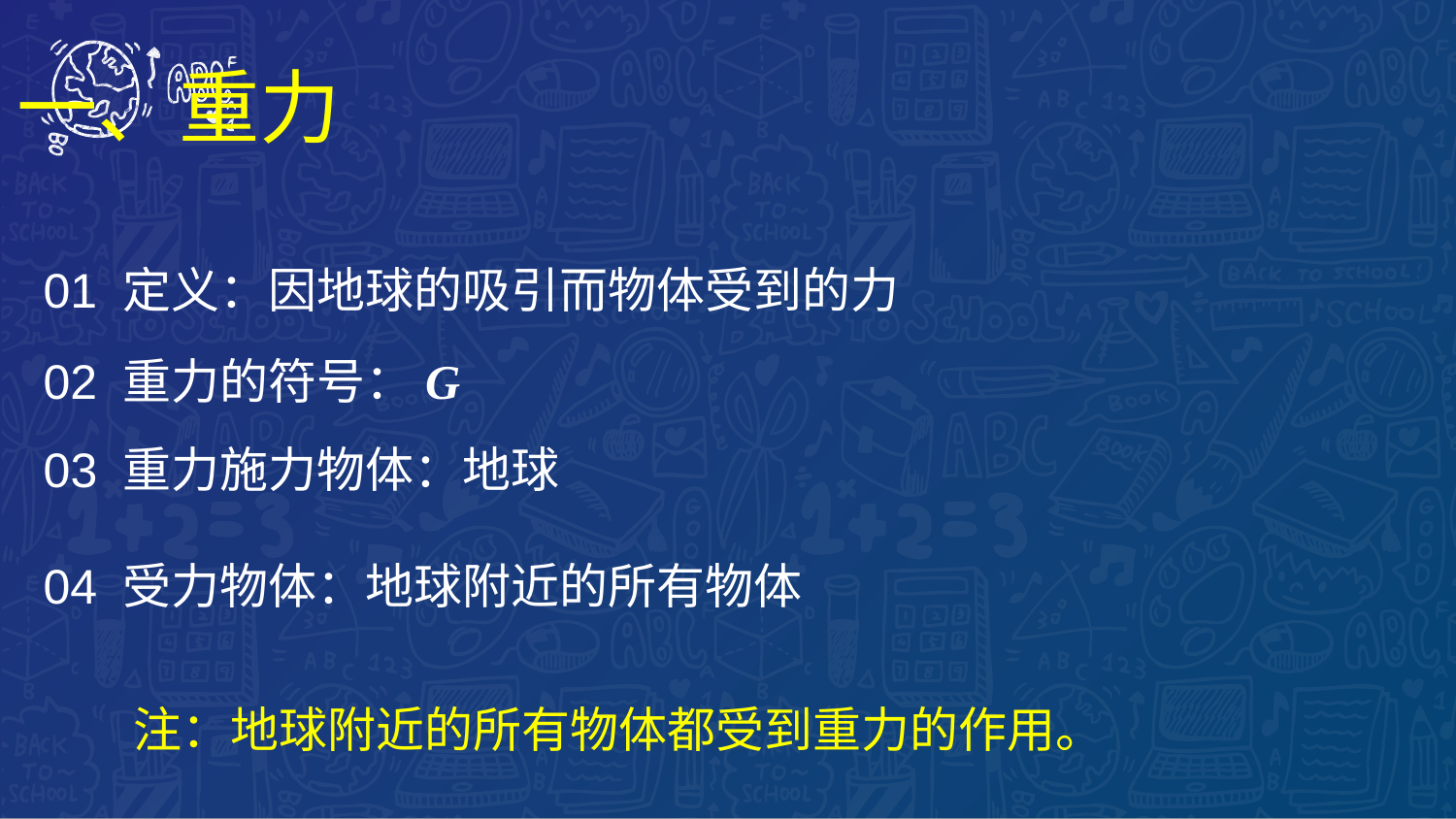

一、重力

01 定义：因地球的吸引而物体受到的力
02 重力的符号：G

03 重力施力物体：地球
04 受力物体：地球附近的所有物体
注：地球附近的所有物体都受到重力的作用。